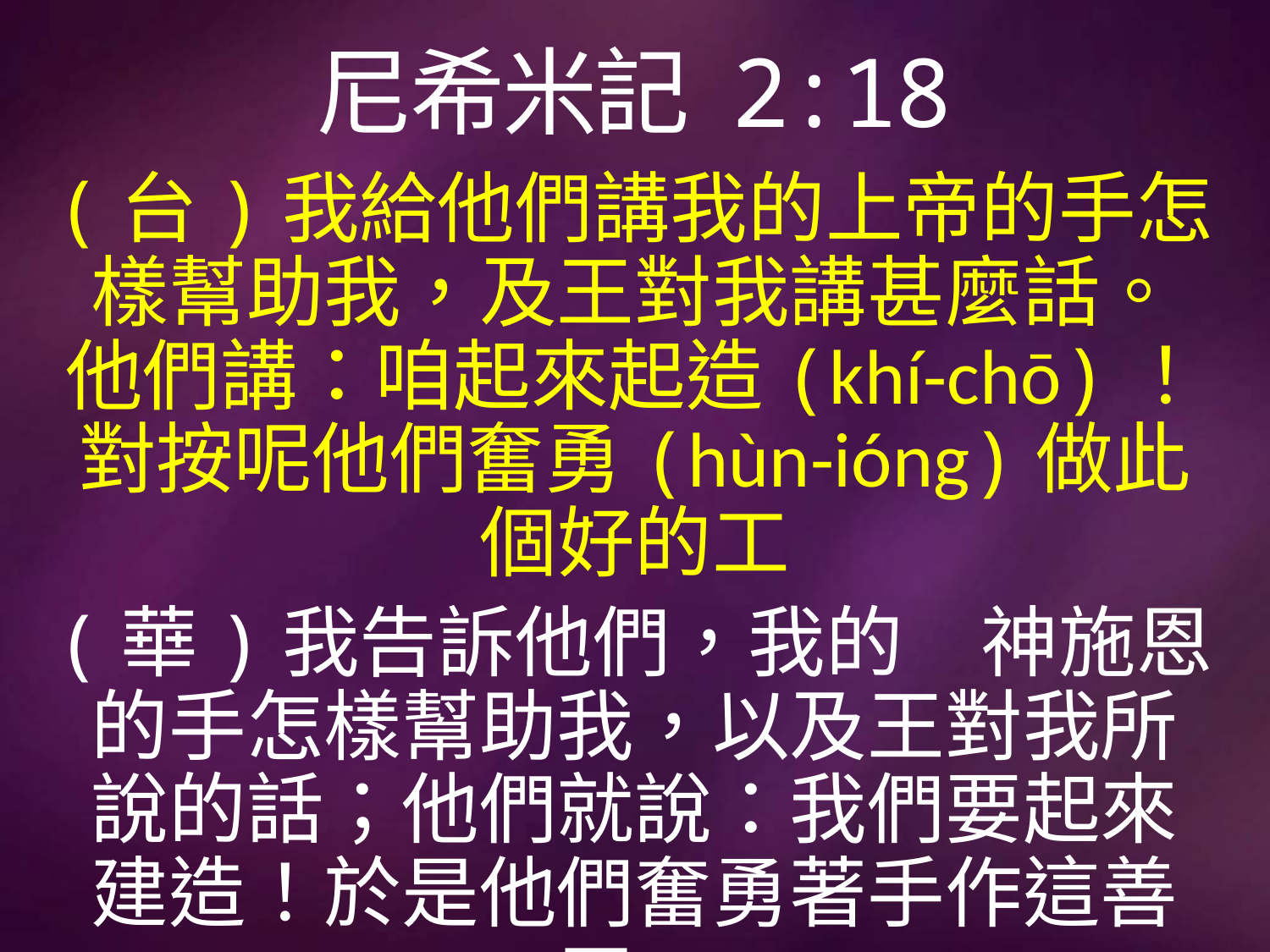

# 尼希米記 2:18
(台)我給他們講我的上帝的手怎樣幫助我，及王對我講甚麼話。他們講：咱起來起造(khí-chō)！對按呢他們奮勇(hùn-ióng)做此個好的工
(華)我告訴他們，我的　神施恩的手怎樣幫助我，以及王對我所說的話；他們就說：我們要起來建造！於是他們奮勇著手作這善工。